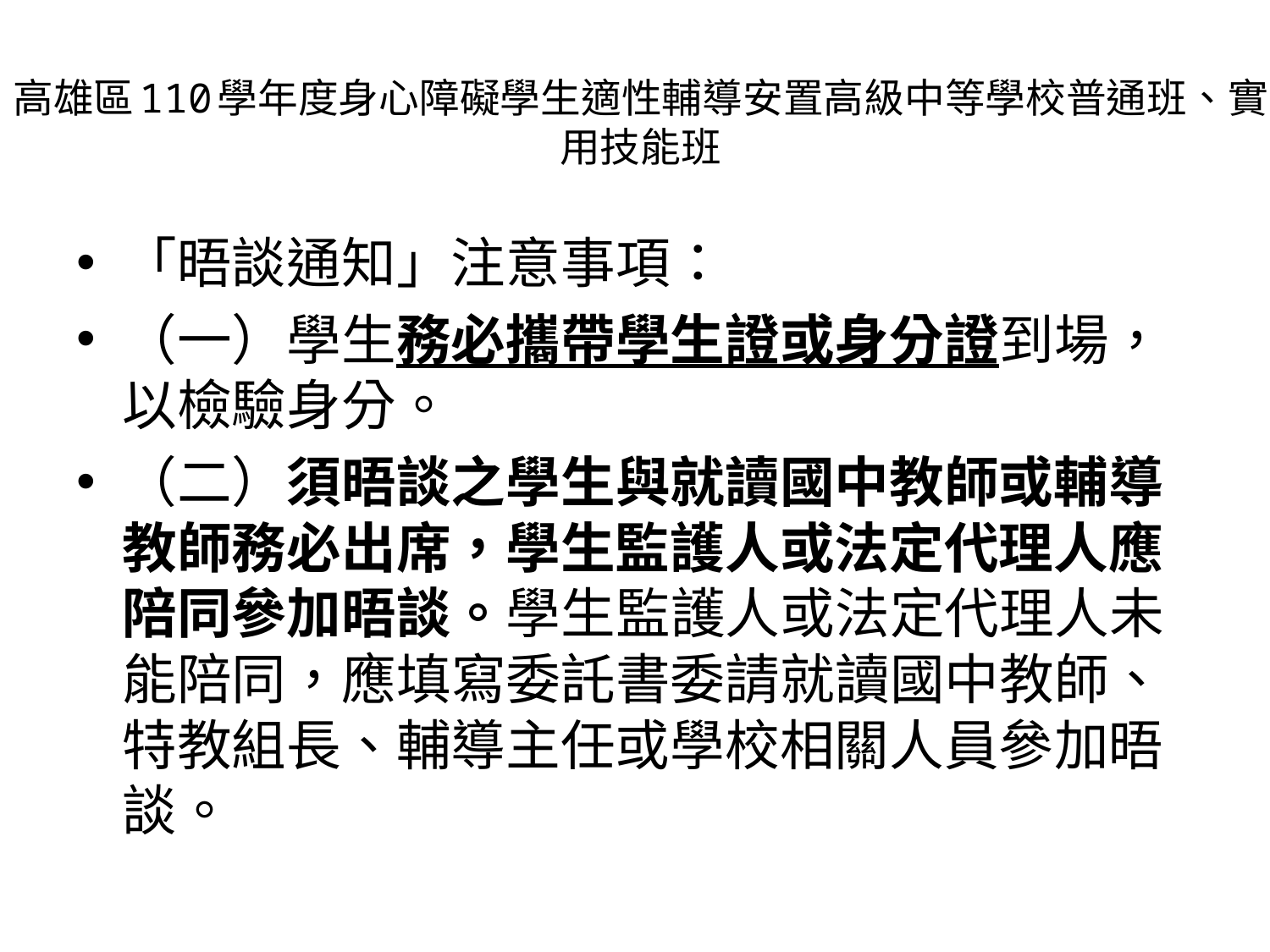

# 高雄區110學年度身心障礙學生適性輔導安置高級中等學校普通班、實用技能班
「晤談通知」注意事項：
（一）學生務必攜帶學生證或身分證到場，以檢驗身分。
（二）須晤談之學生與就讀國中教師或輔導教師務必出席，學生監護人或法定代理人應陪同參加晤談。學生監護人或法定代理人未能陪同，應填寫委託書委請就讀國中教師、特教組長、輔導主任或學校相關人員參加晤談。